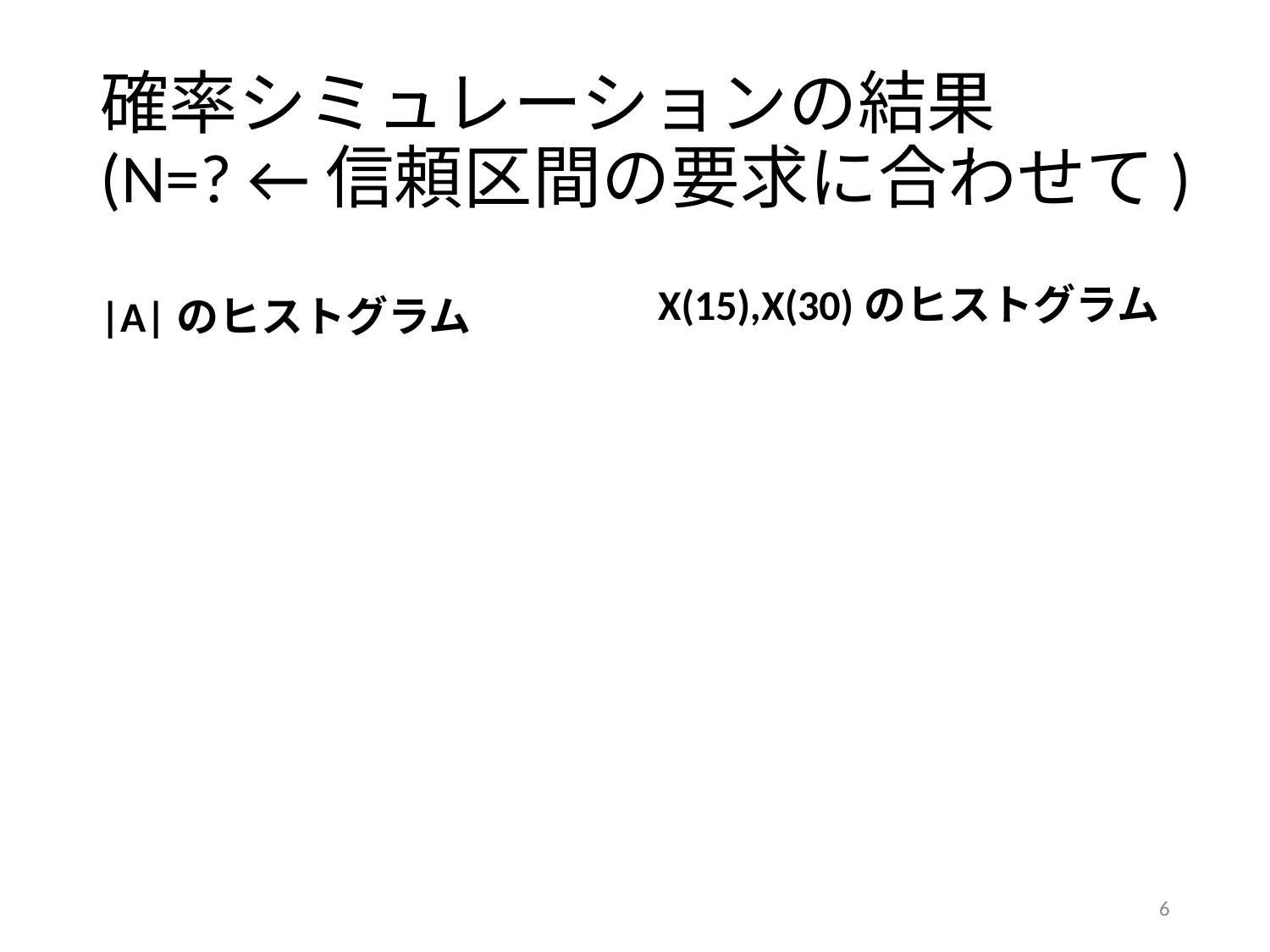

# 確率シミュレーションの結果 (N=? ←信頼区間の要求に合わせて)
X(15),X(30)のヒストグラム
|A|のヒストグラム

6